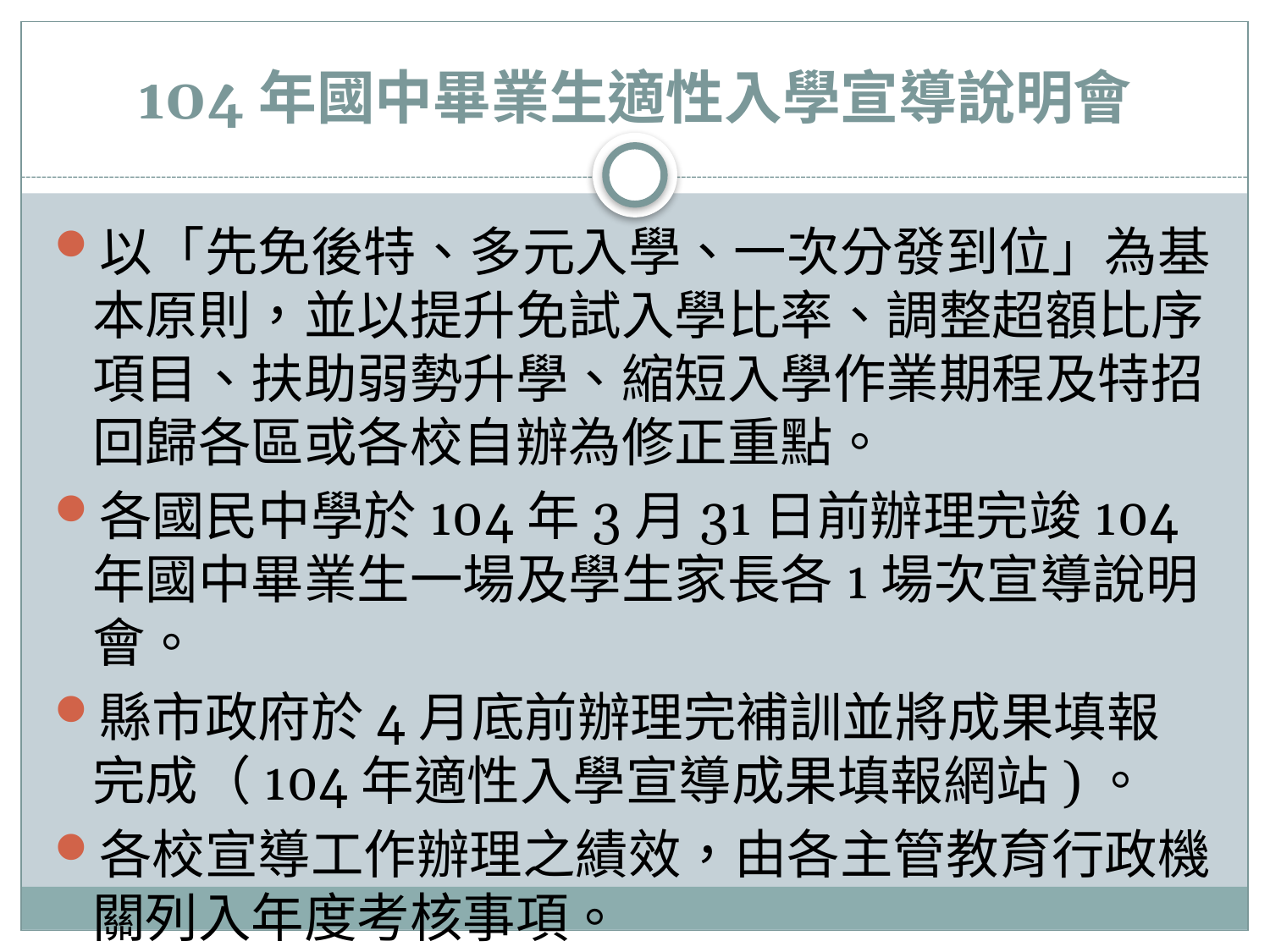

# 104年國中畢業生適性入學宣導說明會
以「先免後特、多元入學、一次分發到位」為基本原則，並以提升免試入學比率、調整超額比序項目、扶助弱勢升學、縮短入學作業期程及特招回歸各區或各校自辦為修正重點。
各國民中學於104年3月31日前辦理完竣104年國中畢業生一場及學生家長各1場次宣導說明會。
縣市政府於4月底前辦理完補訓並將成果填報完成（104年適性入學宣導成果填報網站)。
各校宣導工作辦理之績效，由各主管教育行政機關列入年度考核事項。